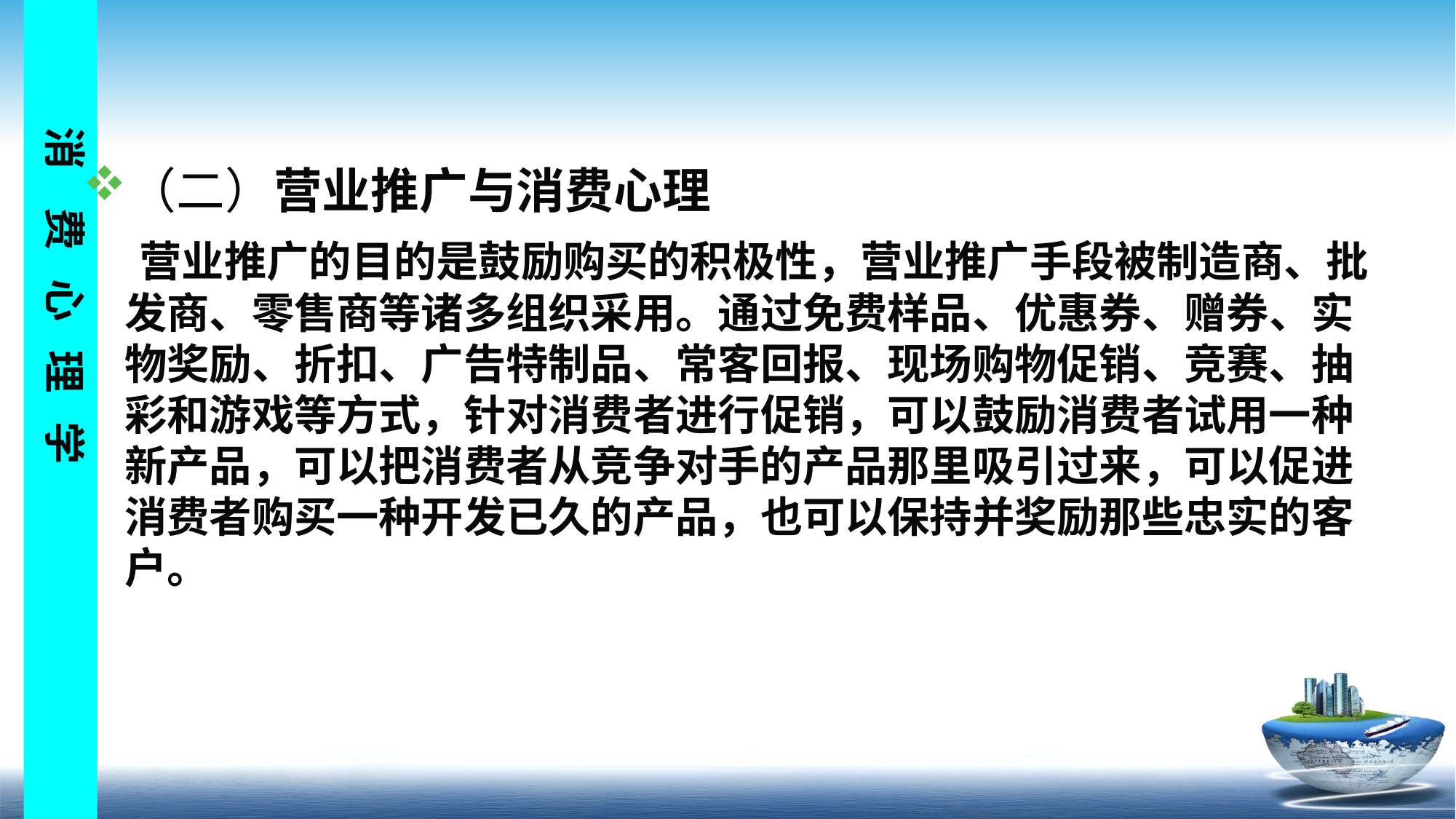

#
（二）营业推广与消费心理
    营业推广的目的是鼓励购买的积极性，营业推广手段被制造商、批发商、零售商等诸多组织采用。通过免费样品、优惠券、赠券、实物奖励、折扣、广告特制品、常客回报、现场购物促销、竞赛、抽彩和游戏等方式，针对消费者进行促销，可以鼓励消费者试用一种新产品，可以把消费者从竞争对手的产品那里吸引过来，可以促进消费者购买一种开发已久的产品，也可以保持并奖励那些忠实的客户。